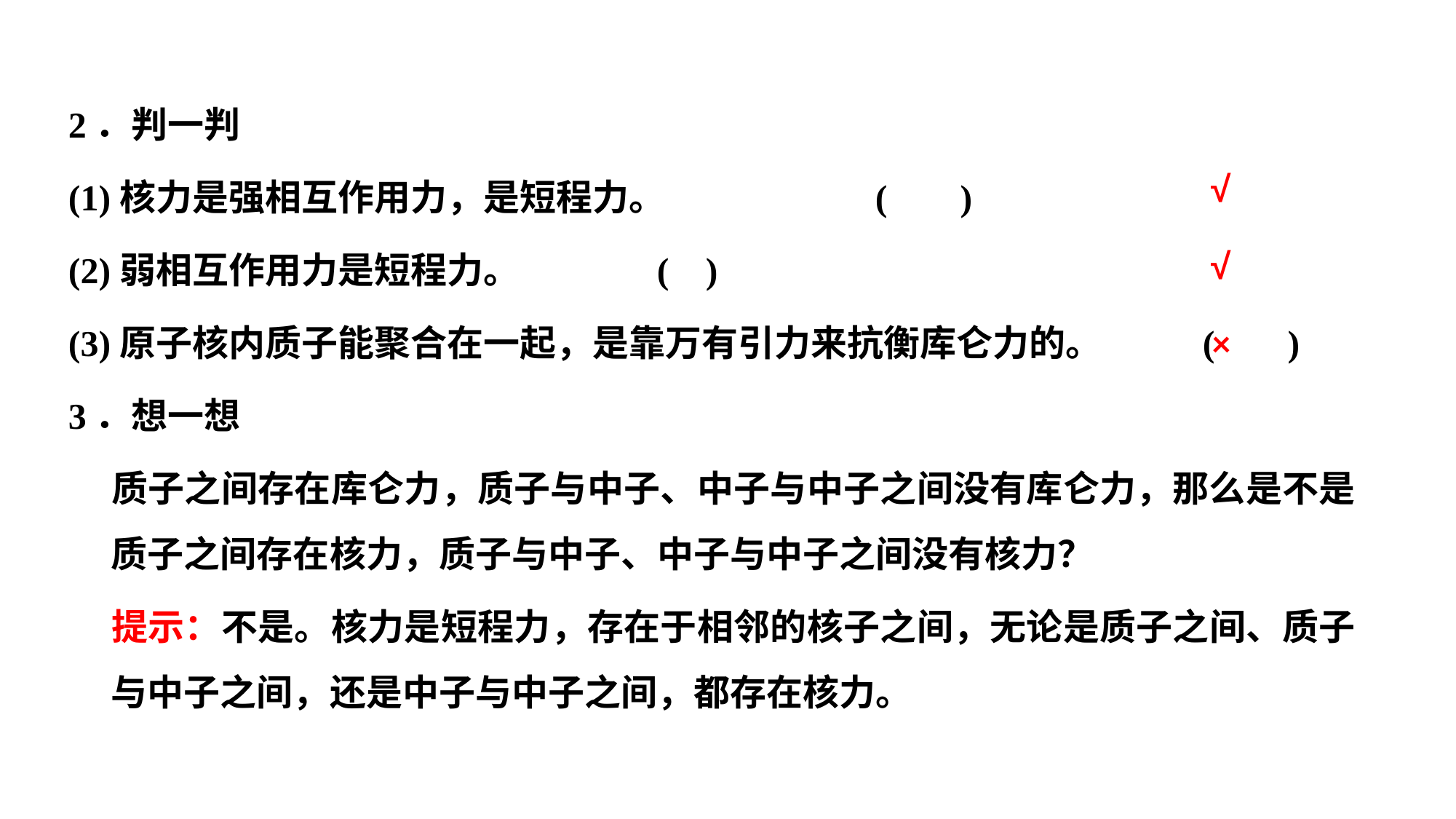

2．判一判
(1)核力是强相互作用力，是短程力。		(        )
(2)弱相互作用力是短程力。		(    )
(3)原子核内质子能聚合在一起，是靠万有引力来抗衡库仑力的。	(        )
3．想一想
	质子之间存在库仑力，质子与中子、中子与中子之间没有库仑力，那么是不是质子之间存在核力，质子与中子、中子与中子之间没有核力？
	提示：不是。核力是短程力，存在于相邻的核子之间，无论是质子之间、质子与中子之间，还是中子与中子之间，都存在核力。

√
√
×